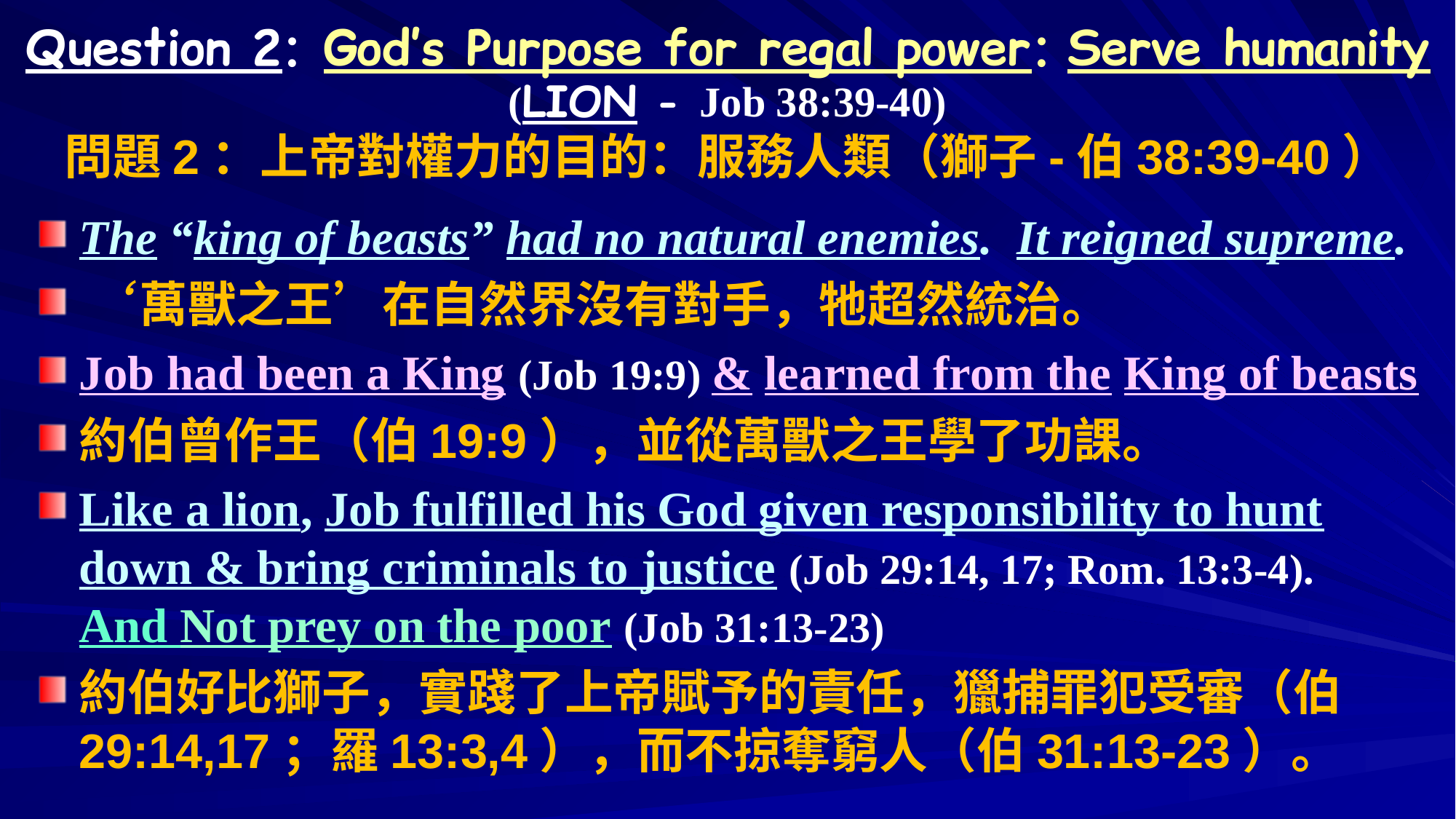

# Question 2: God’s Purpose for regal power: Serve humanity (LION - Job 38:39-40) 問題2：上帝對權力的目的：服務人類（獅子-伯38:39-40）
The “king of beasts” had no natural enemies.  It reigned supreme.
‘萬獸之王’在自然界沒有對手，牠超然統治。
Job had been a King (Job 19:9) & learned from the King of beasts
約伯曾作王（伯19:9），並從萬獸之王學了功課。
Like a lion, Job fulfilled his God given responsibility to hunt down & bring criminals to justice (Job 29:14, 17; Rom. 13:3-4).    And Not prey on the poor (Job 31:13-23)
約伯好比獅子，實踐了上帝賦予的責任，獵捕罪犯受審（伯29:14,17；羅13:3,4），而不掠奪窮人（伯31:13-23）。